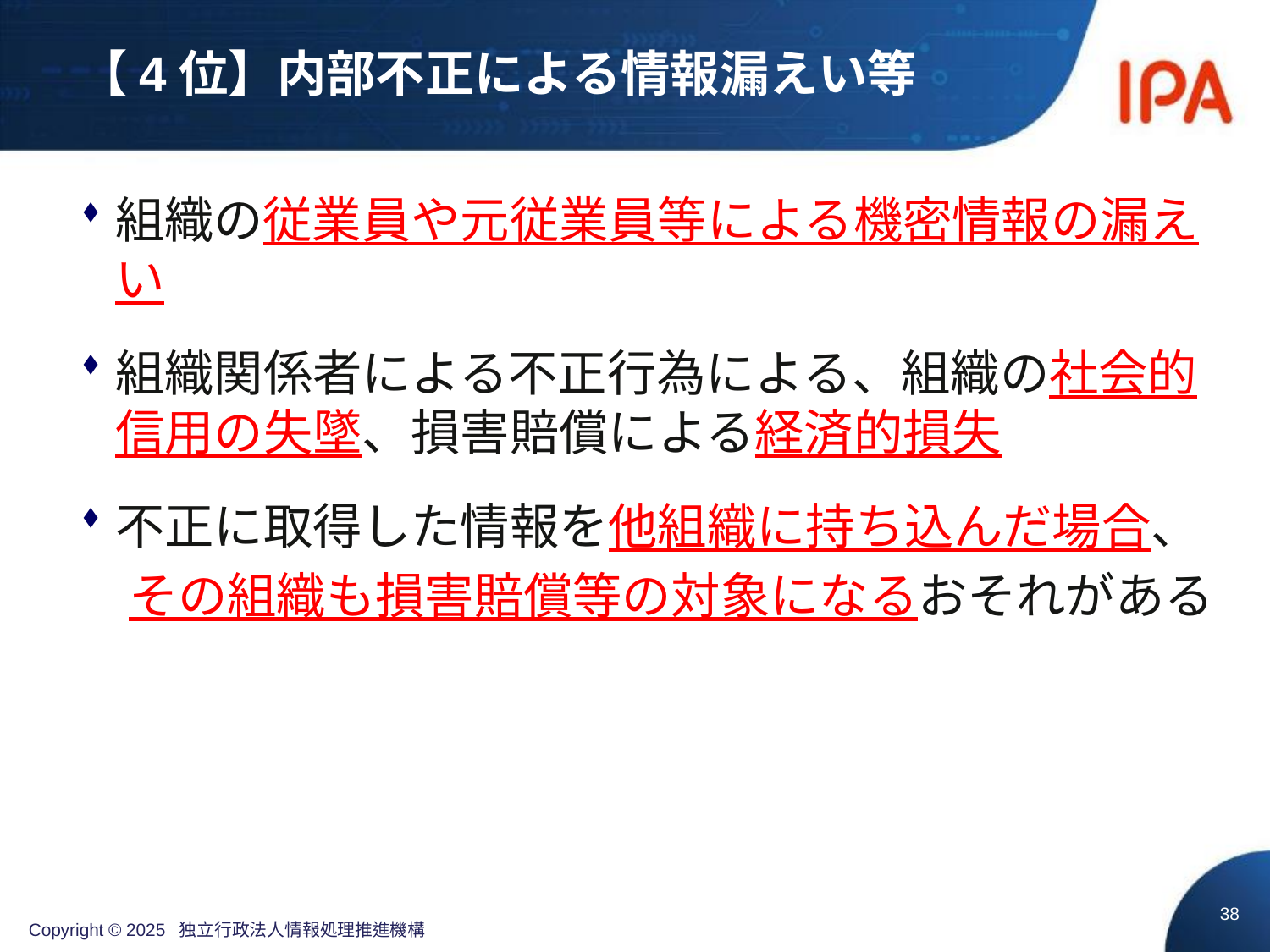

# 【4位】内部不正による情報漏えい等
組織の従業員や元従業員等による機密情報の漏えい

組織関係者による不正行為による、組織の社会的信用の失墜、損害賠償による経済的損失

不正に取得した情報を他組織に持ち込んだ場合、
　その組織も損害賠償等の対象になるおそれがある
38
Copyright © 2025  独立行政法人情報処理推進機構